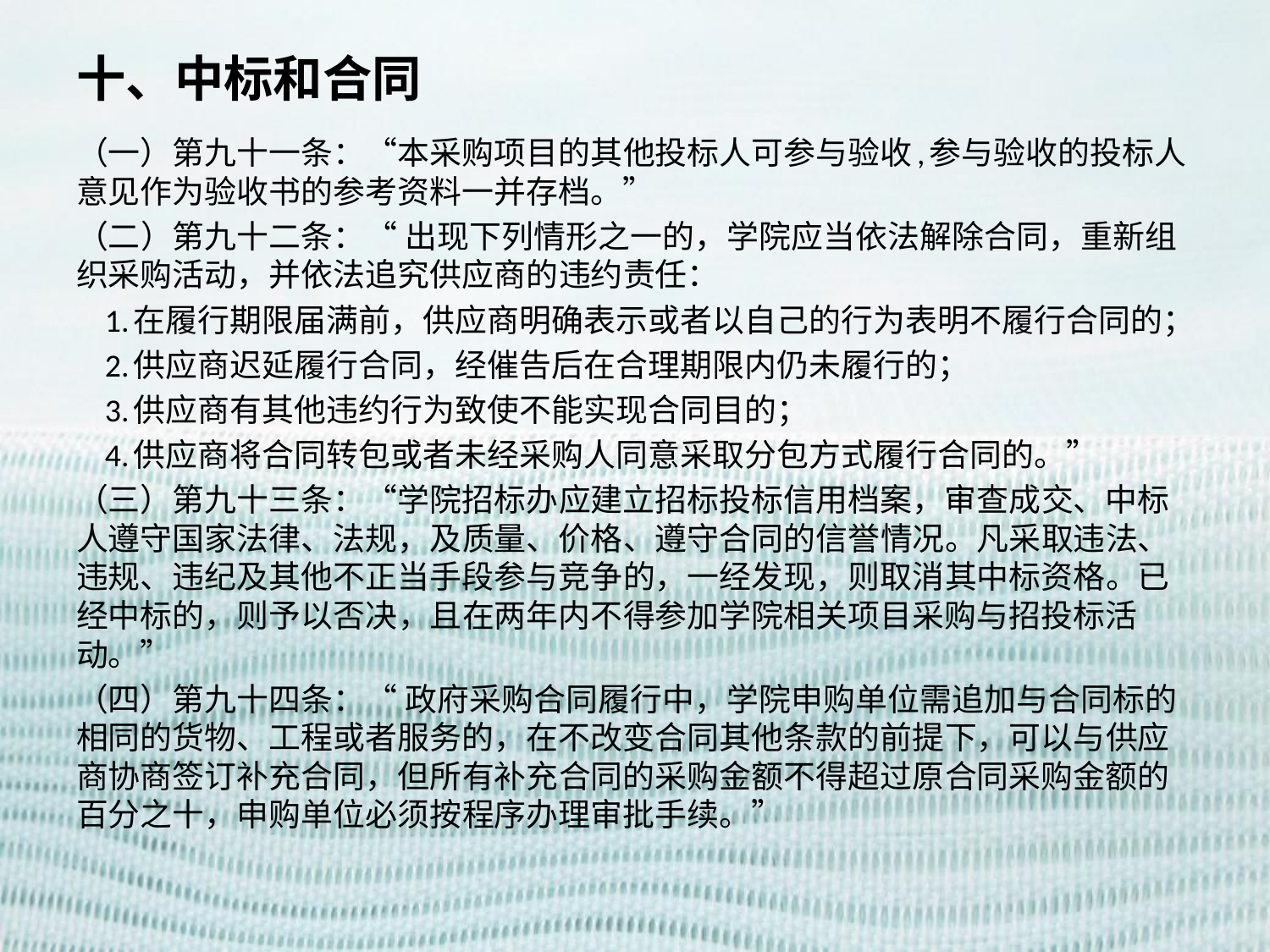

# 十、中标和合同
（一）第九十一条：“本采购项目的其他投标人可参与验收,参与验收的投标人意见作为验收书的参考资料一并存档。”
（二）第九十二条：“ 出现下列情形之一的，学院应当依法解除合同，重新组织采购活动，并依法追究供应商的违约责任：
    1.在履行期限届满前，供应商明确表示或者以自己的行为表明不履行合同的；
    2.供应商迟延履行合同，经催告后在合理期限内仍未履行的；
    3.供应商有其他违约行为致使不能实现合同目的；
    4.供应商将合同转包或者未经采购人同意采取分包方式履行合同的。”
（三）第九十三条：“学院招标办应建立招标投标信用档案，审查成交、中标人遵守国家法律、法规，及质量、价格、遵守合同的信誉情况。凡采取违法、违规、违纪及其他不正当手段参与竞争的，一经发现，则取消其中标资格。已经中标的，则予以否决，且在两年内不得参加学院相关项目采购与招投标活动。”
（四）第九十四条：“ 政府采购合同履行中，学院申购单位需追加与合同标的相同的货物、工程或者服务的，在不改变合同其他条款的前提下，可以与供应商协商签订补充合同，但所有补充合同的采购金额不得超过原合同采购金额的百分之十，申购单位必须按程序办理审批手续。”